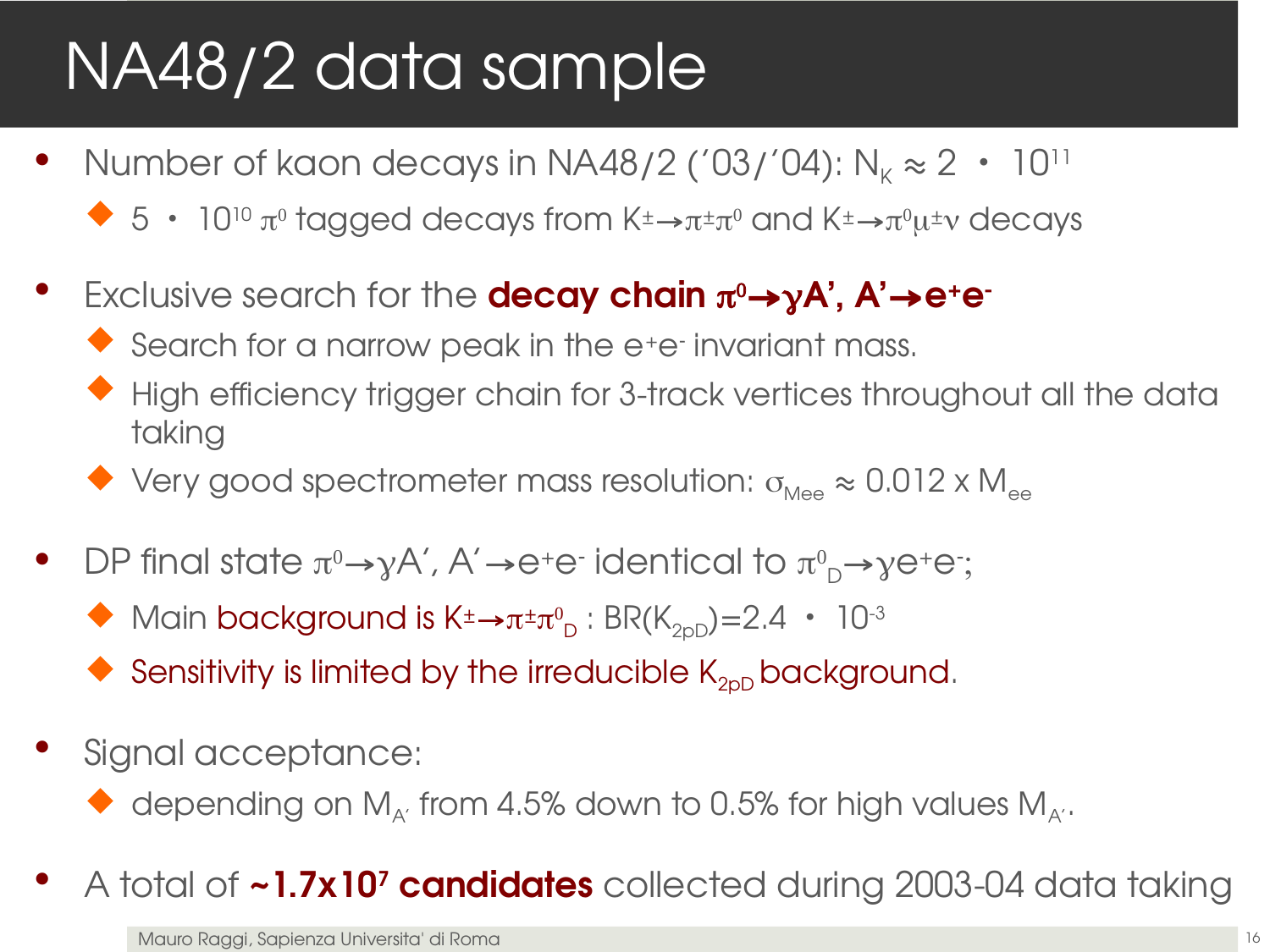

# NA48/2 data sample
Number of kaon decays in NA48/2 (’03/’04): NK ≈ 2・1011
5・1010 π0 tagged decays from K±→π±π0 and K±→π0μ±ν decays
Exclusive search for the decay chain π0→γA’, A’→e+e−
Search for a narrow peak in the e+e− invariant mass.
High efficiency trigger chain for 3-track vertices throughout all the data taking
Very good spectrometer mass resolution: σMee ≈ 0.012 x Mee
DP final state π0→γA’, A’→e+e− identical to π0D→γe+e−;
Main background is K±→π±π0D : BR(K2pD)=2.4・10-3
Sensitivity is limited by the irreducible K2pD background.
Signal acceptance:
depending on MA’ from 4.5% down to 0.5% for high values MA’.
A total of ~1.7x107 candidates collected during 2003-04 data taking
16
Mauro Raggi, Sapienza Universita' di Roma